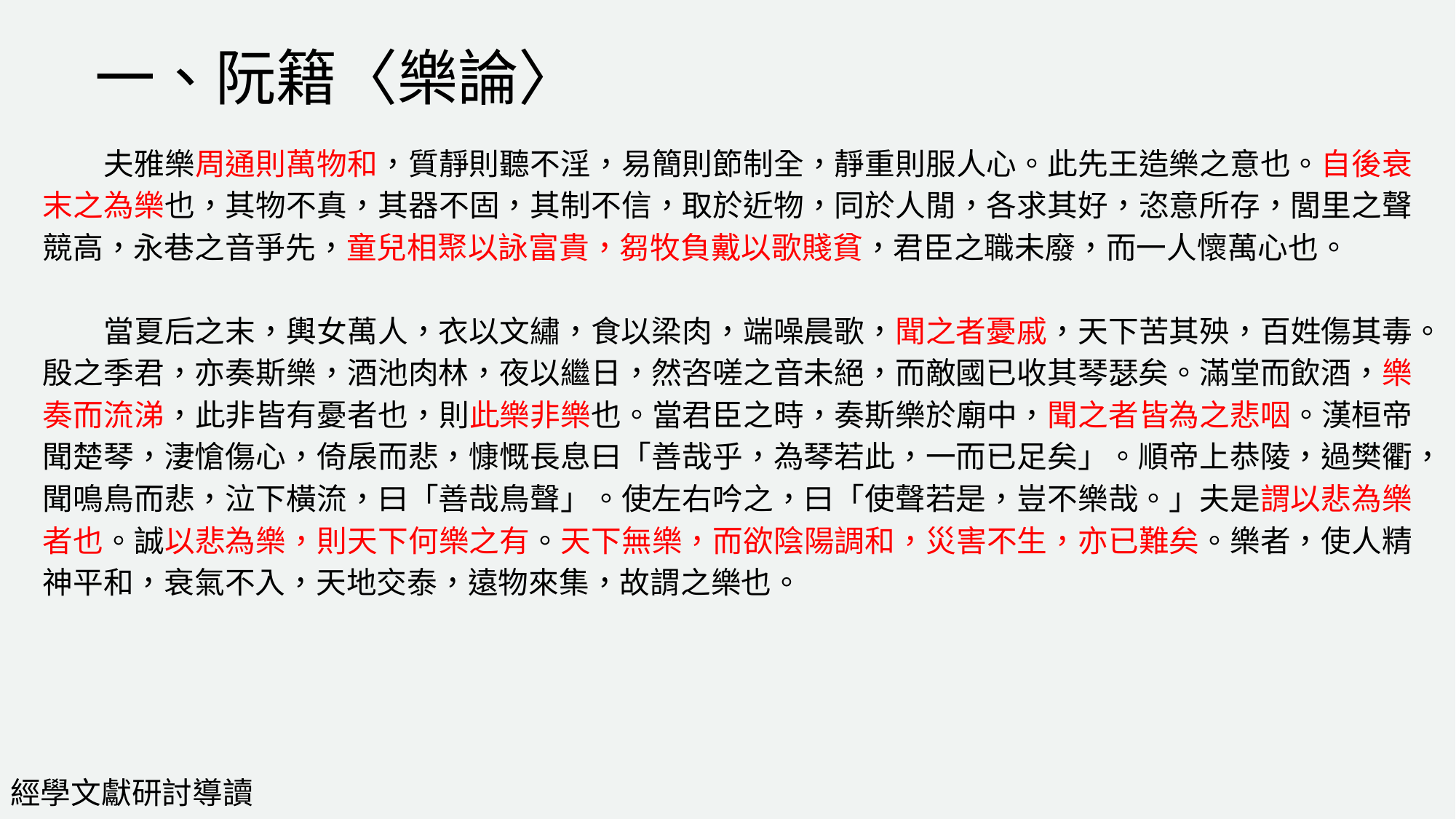

一、阮籍〈樂論〉
　　夫雅樂周通則萬物和，質靜則聽不淫，易簡則節制全，靜重則服人心。此先王造樂之意也。自後衰末之為樂也，其物不真，其器不固，其制不信，取於近物，同於人閒，各求其好，恣意所存，閭里之聲競高，永巷之音爭先，童兒相聚以詠富貴，芻牧負戴以歌賤貧，君臣之職未廢，而一人懷萬心也。

　　當夏后之末，輿女萬人，衣以文繡，食以梁肉，端噪晨歌，聞之者憂戚，天下苦其殃，百姓傷其毒。殷之季君，亦奏斯樂，酒池肉林，夜以繼日，然咨嗟之音未絕，而敵國已收其琴瑟矣。滿堂而飲酒，樂奏而流涕，此非皆有憂者也，則此樂非樂也。當君臣之時，奏斯樂於廟中，聞之者皆為之悲咽。漢桓帝聞楚琴，淒愴傷心，倚扆而悲，慷慨長息曰「善哉乎，為琴若此，一而已足矣」。順帝上恭陵，過樊衢，聞鳴鳥而悲，泣下橫流，曰「善哉鳥聲」。使左右吟之，曰「使聲若是，豈不樂哉。」夫是謂以悲為樂者也。誠以悲為樂，則天下何樂之有。天下無樂，而欲陰陽調和，災害不生，亦已難矣。樂者，使人精神平和，衰氣不入，天地交泰，遠物來集，故謂之樂也。